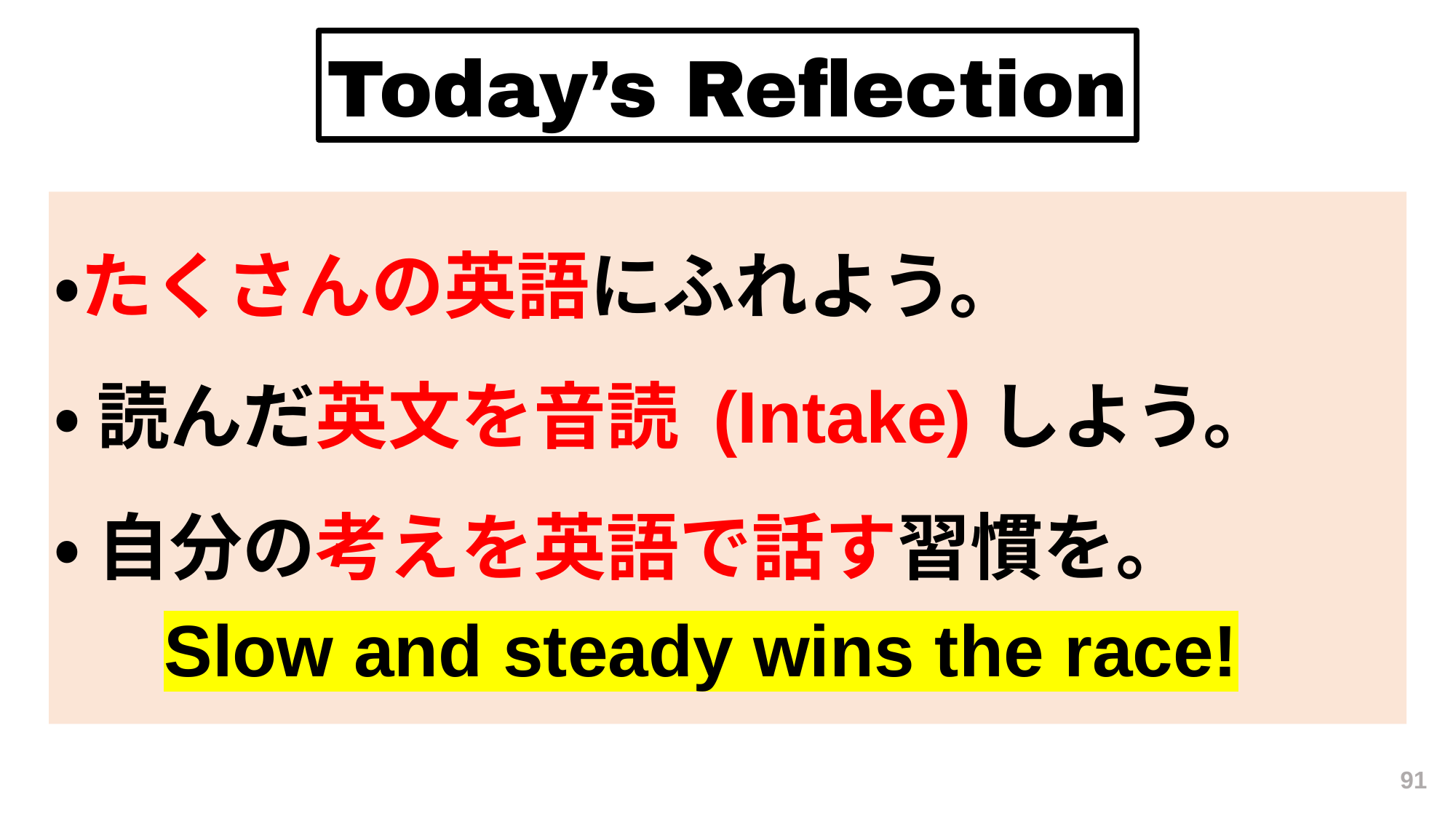

Today’s Reflection
・たくさんの英語にふれよう。
・ 読んだ英文を音読 (Intake)しよう。
・ 自分の考えを英語で話す習慣を。

Slow and steady wins the race!